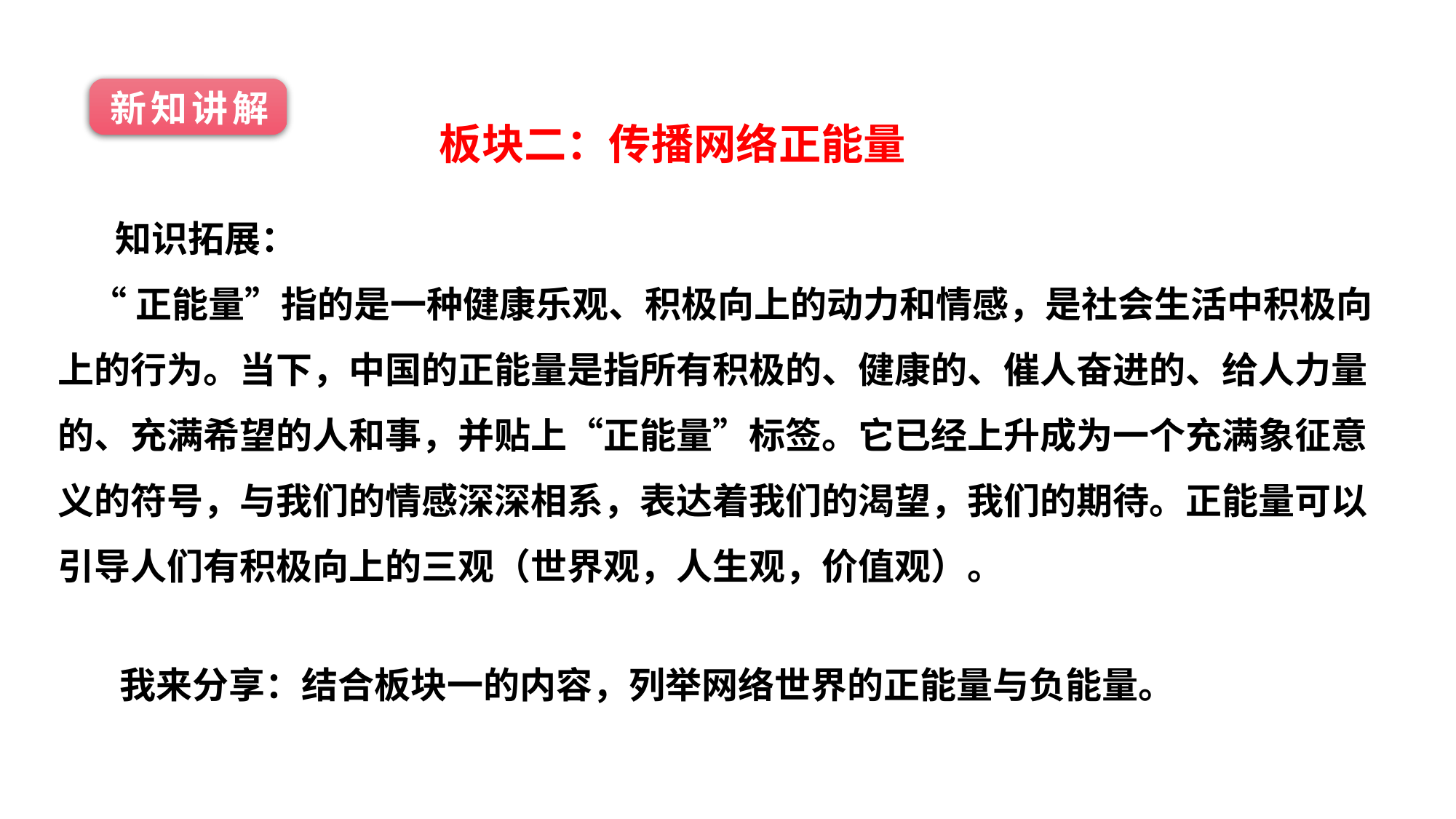

# 新知讲解
板块二：传播网络正能量
      知识拓展：
    “正能量”指的是一种健康乐观、积极向上的动力和情感，是社会生活中积极向上的行为。当下，中国的正能量是指所有积极的、健康的、催人奋进的、给人力量的、充满希望的人和事，并贴上“正能量”标签。它已经上升成为一个充满象征意义的符号，与我们的情感深深相系，表达着我们的渴望，我们的期待。正能量可以引导人们有积极向上的三观（世界观，人生观，价值观）。
 我来分享：结合板块一的内容，列举网络世界的正能量与负能量。